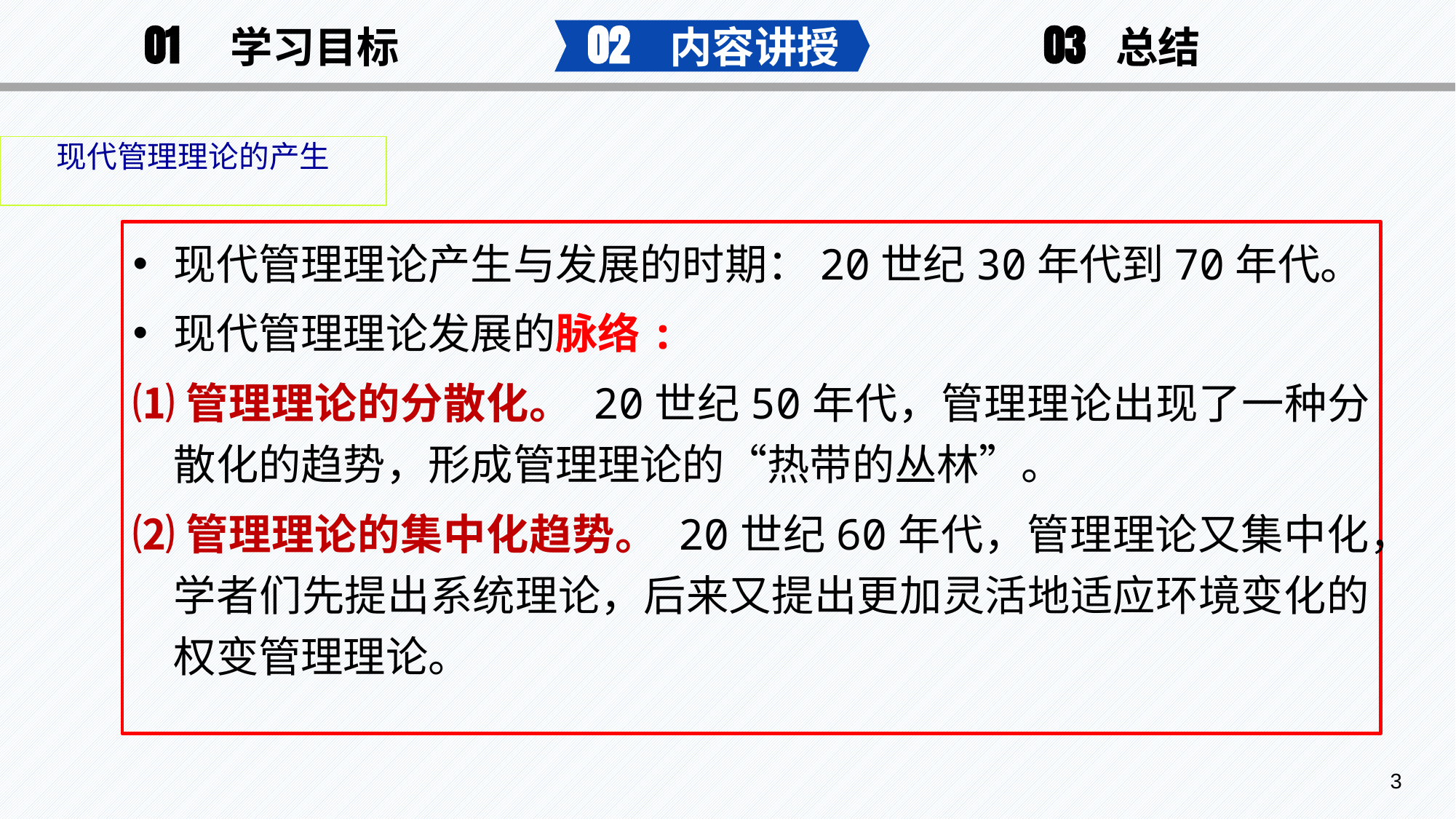

02   内容讲授
03  总结
01    学习目标

现代管理理论的产生
现代管理理论产生与发展的时期：20世纪30年代到70年代。
现代管理理论发展的脉络:
⑴管理理论的分散化。 20世纪50年代，管理理论出现了一种分散化的趋势，形成管理理论的“热带的丛林”。
⑵管理理论的集中化趋势。 20世纪60年代，管理理论又集中化，学者们先提出系统理论，后来又提出更加灵活地适应环境变化的权变管理理论。
3